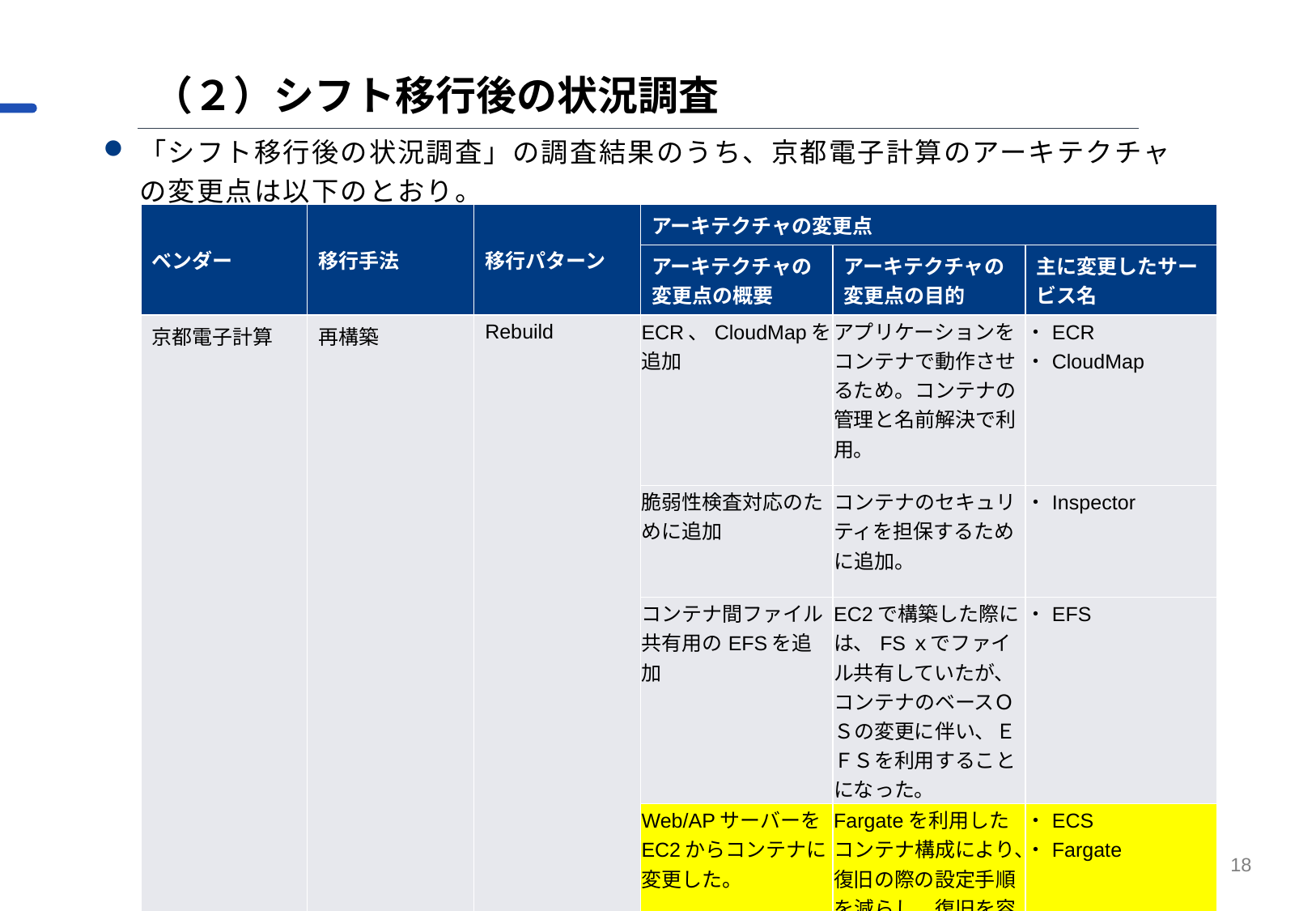

（２）シフト移行後の状況調査
「シフト移行後の状況調査」の調査結果のうち、京都電子計算のアーキテクチャの変更点は以下のとおり。
| ベンダー | 移行手法 | 移行パターン | アーキテクチャの変更点 |  |  |
| --- | --- | --- | --- | --- | --- |
|  | 採択団体 | 事業者 | アーキテクチャの変更点の概要 | アーキテクチャの変更点の目的 | 主に変更したサービス名 |
| 京都電子計算 | 再構築 | Rebuild | ECR、CloudMapを追加 | アプリケーションをコンテナで動作させるため。コンテナの管理と名前解決で利用。 | ・ECR ・CloudMap |
|  | 再構築 | Rebuild | 脆弱性検査対応のために追加 | コンテナのセキュリティを担保するために追加。 | ・Inspector |
|  | 再構築 | Rebuild | コンテナ間ファイル共有用のEFSを追加 | EC2で構築した際には、FSｘでファイル共有していたが、コンテナのベースＯＳの変更に伴い、ＥＦＳを利用することになった。 | ・EFS |
|  |  |  | Web/APサーバーをEC2からコンテナに変更した。 | Fargateを利用したコンテナ構成により、復旧の際の設定手順を減らし、復旧を容易にするため。 | ・ECS ・Fargate |
|  |  |  | CI/CDを実現するためにCodeCommit、CodeBuild、CodePipelineを追加 | コンテナを自動適用するために追加。定期作業時の運用負荷低減のため。 | ・CodeCommit ・CodeBuild ・CodePipeline |
18